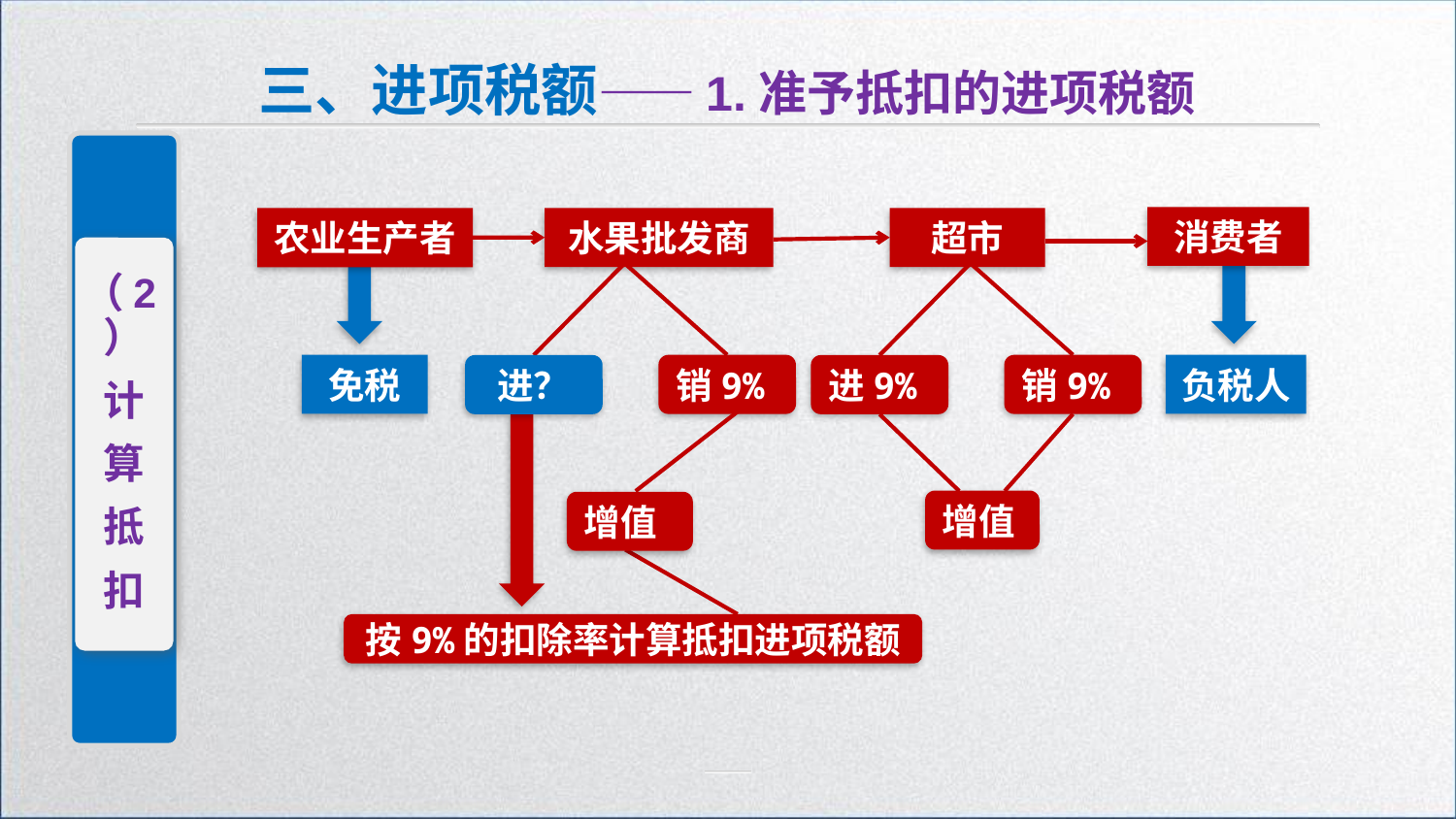

三、进项税额——1.准予抵扣的进项税额

（2）
计
算
抵
扣
消费者
农业生产者
水果批发商
超市

免税
销9%
销9%
负税人
进？
进9%

增值
增值
按9%的扣除率计算抵扣进项税额